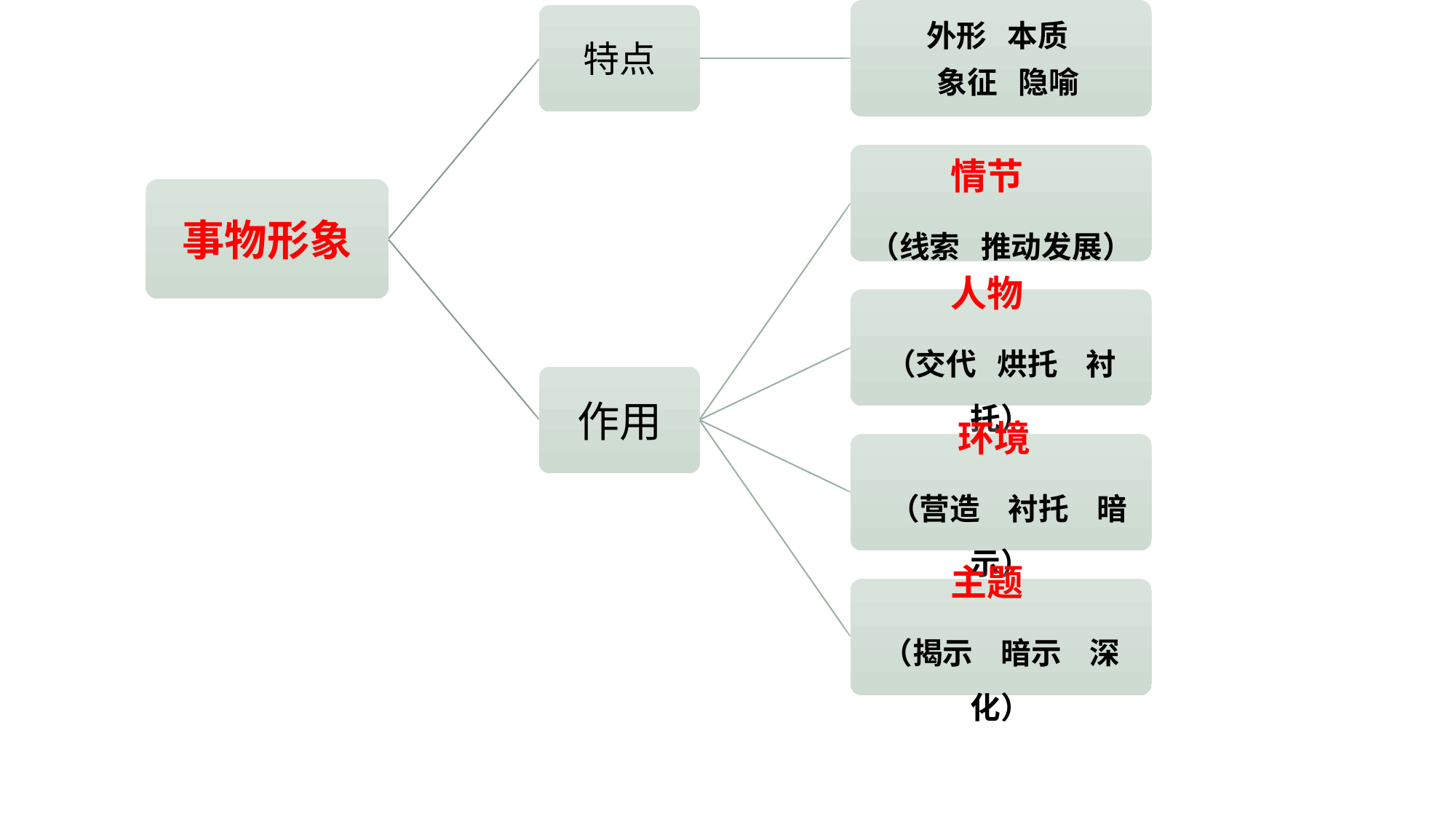

事物形象

特点

外形   本质
 象征   隐喻

作用

情节
（线索   推动发展）

人物
（交代   烘托    衬托）

环境
 （营造    衬托    暗示）

主题
（揭示    暗示    深化）